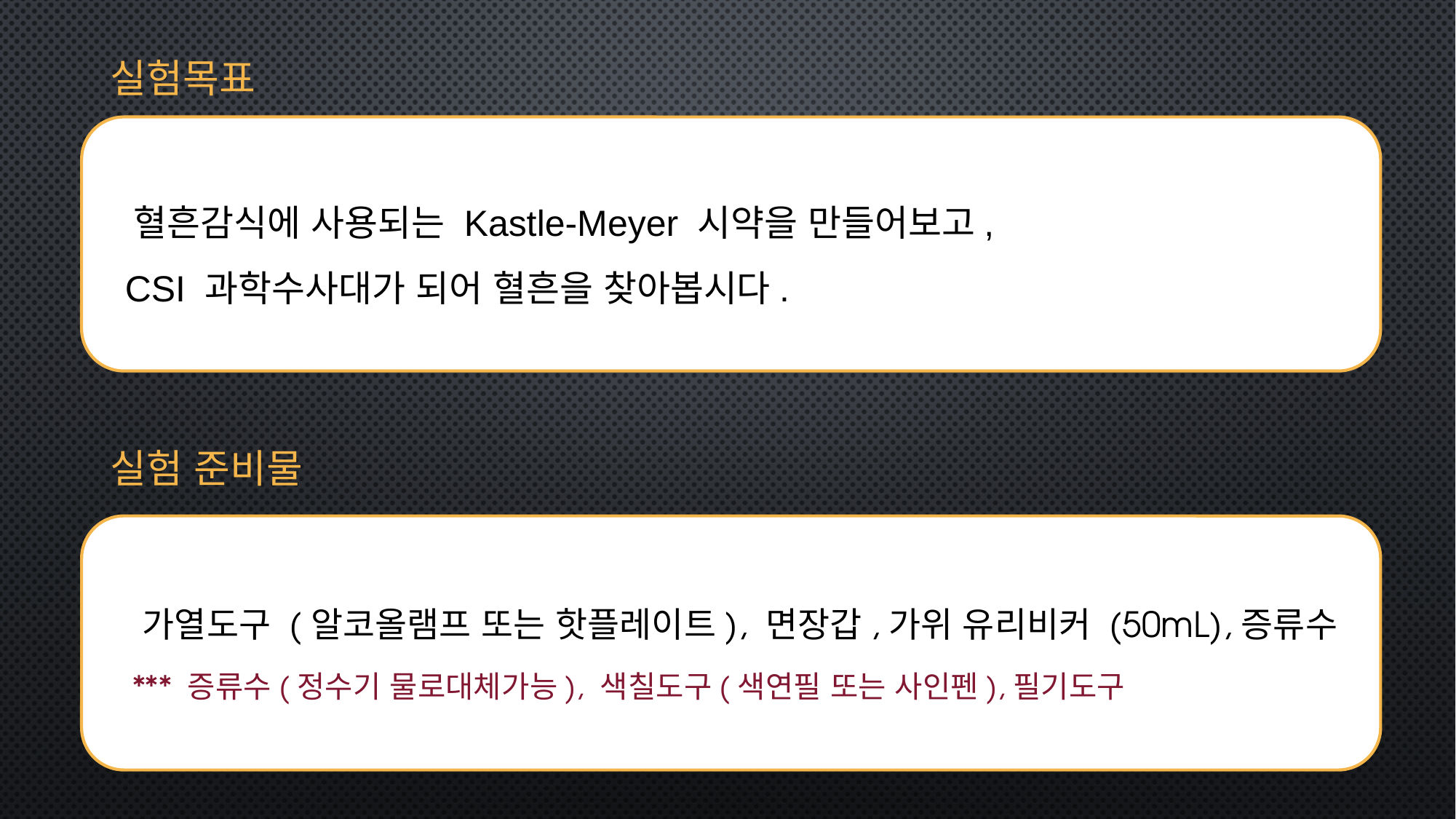

실험목표
  혈흔감식에 사용되는 Kastle-Meyer 시약을 만들어보고,
  CSI 과학수사대가 되어 혈흔을 찾아봅시다.
실험 준비물
   가열도구 (알코올램프 또는 핫플레이트), 면장갑,가위 유리비커 (50mL),증류수
   *** 증류수(정수기 물로대체가능), 색칠도구(색연필 또는 사인펜),필기도구